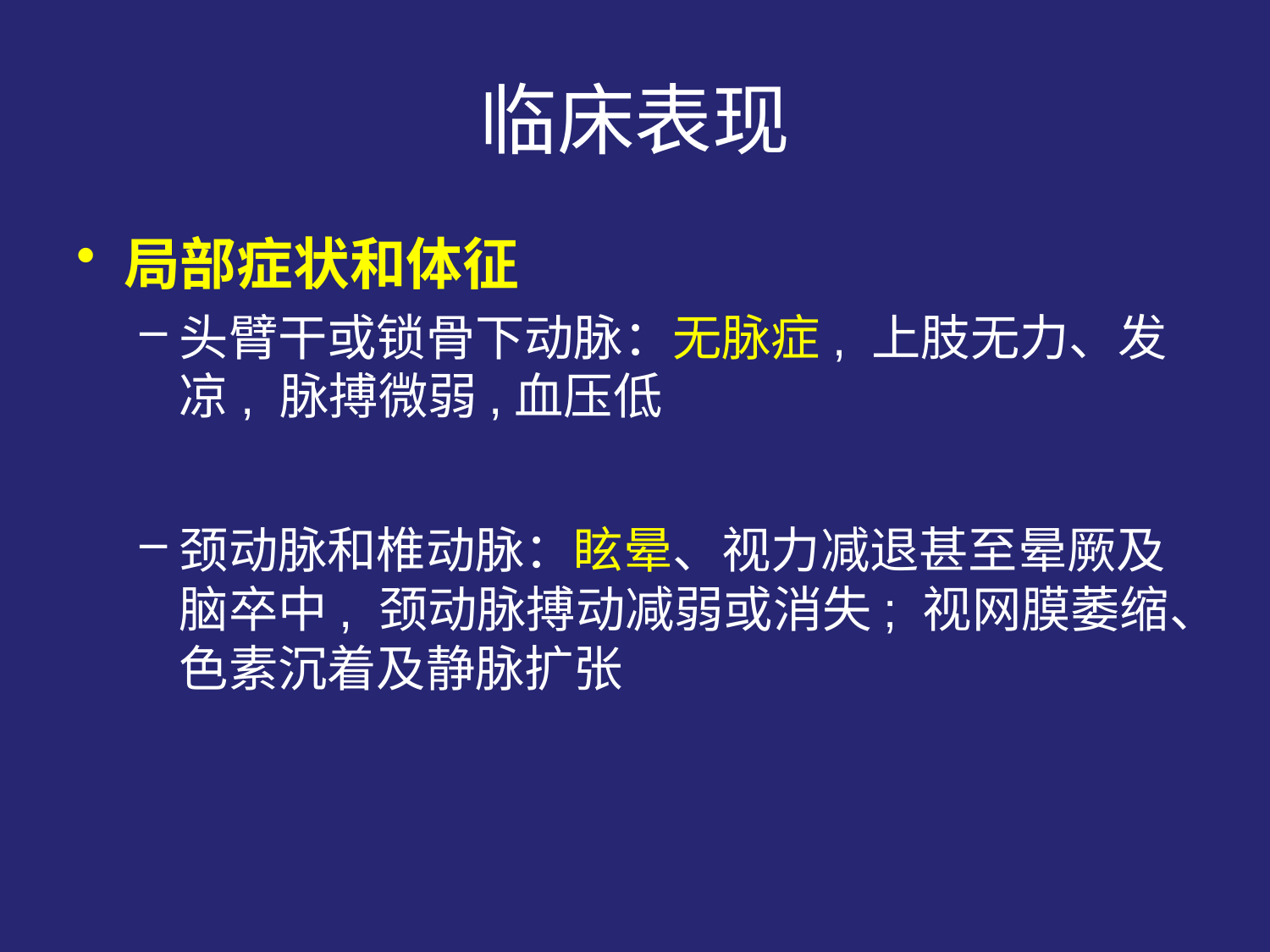

# 临床表现
局部症状和体征
头臂干或锁骨下动脉：无脉症, 上肢无力、发凉, 脉搏微弱,血压低

颈动脉和椎动脉：眩晕、视力减退甚至晕厥及脑卒中, 颈动脉搏动减弱或消失; 视网膜萎缩、色素沉着及静脉扩张